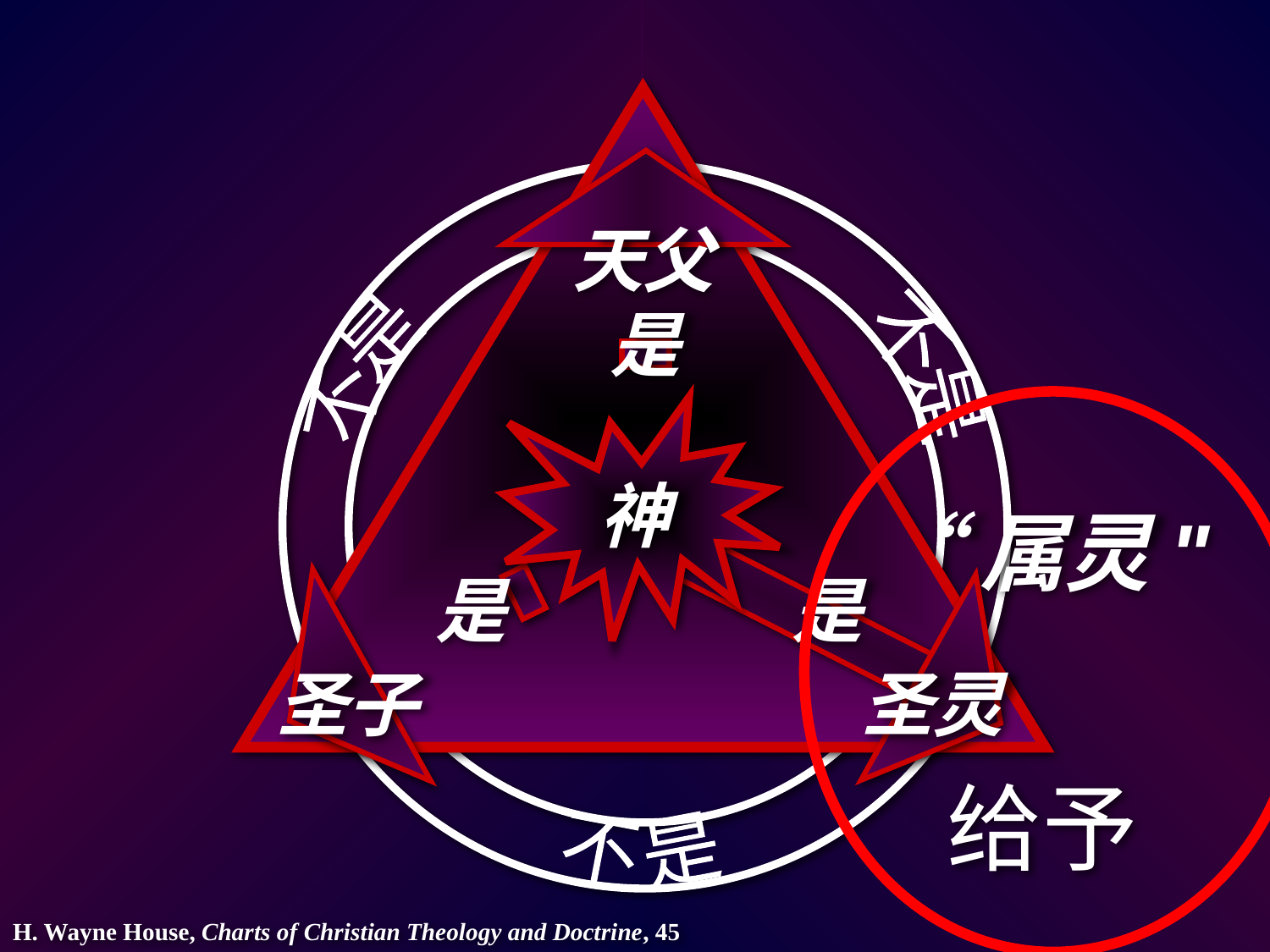

天父
是

不是
不是

神
“属灵"
是
是

圣子
圣灵
给予
不是
H. Wayne House, Charts of Christian Theology and Doctrine, 45